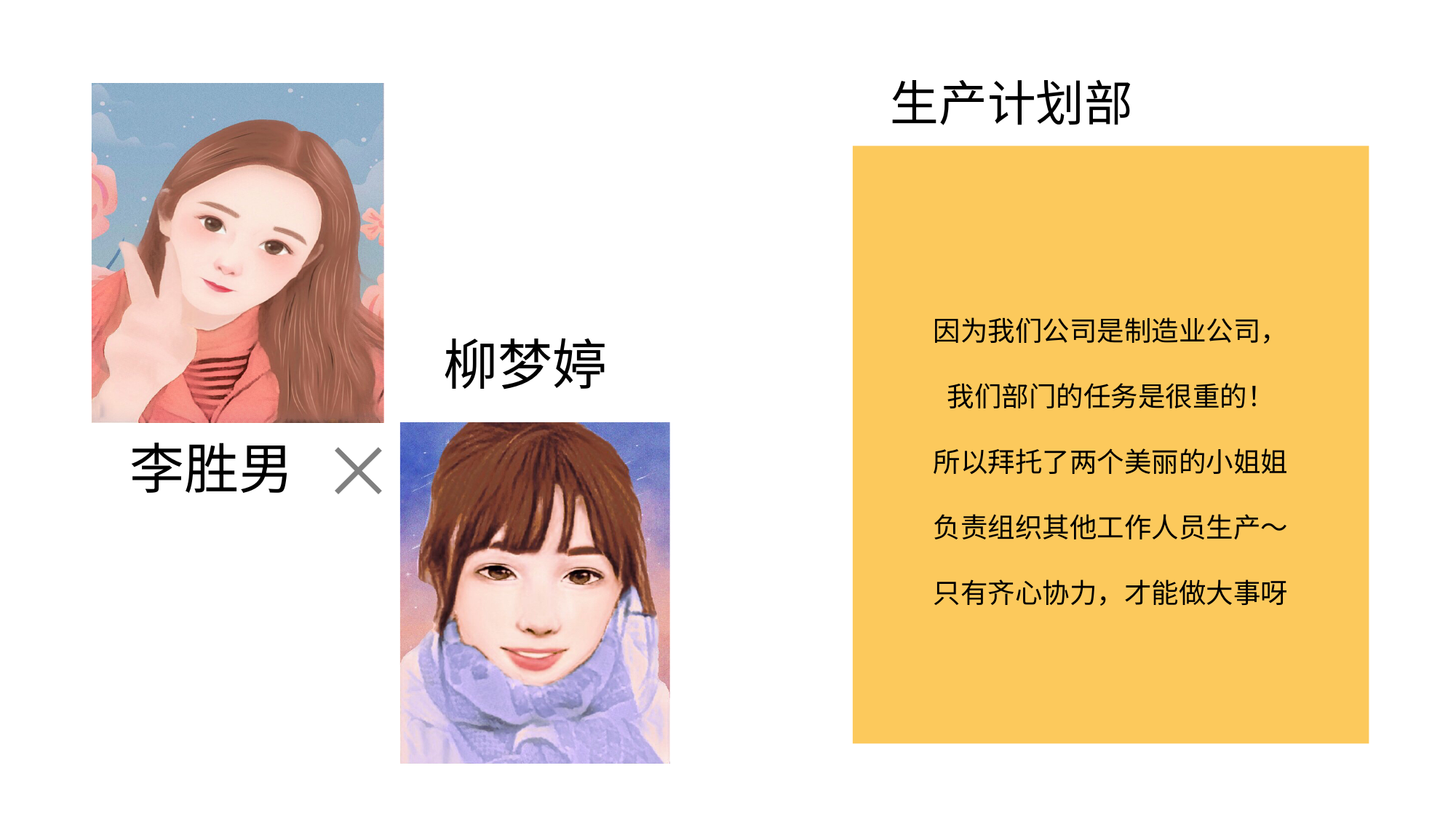

生产计划部

因为我们公司是制造业公司，
我们部门的任务是很重的！
所以拜托了两个美丽的小姐姐
负责组织其他工作人员生产～
只有齐心协力，才能做大事呀
柳梦婷
李胜男